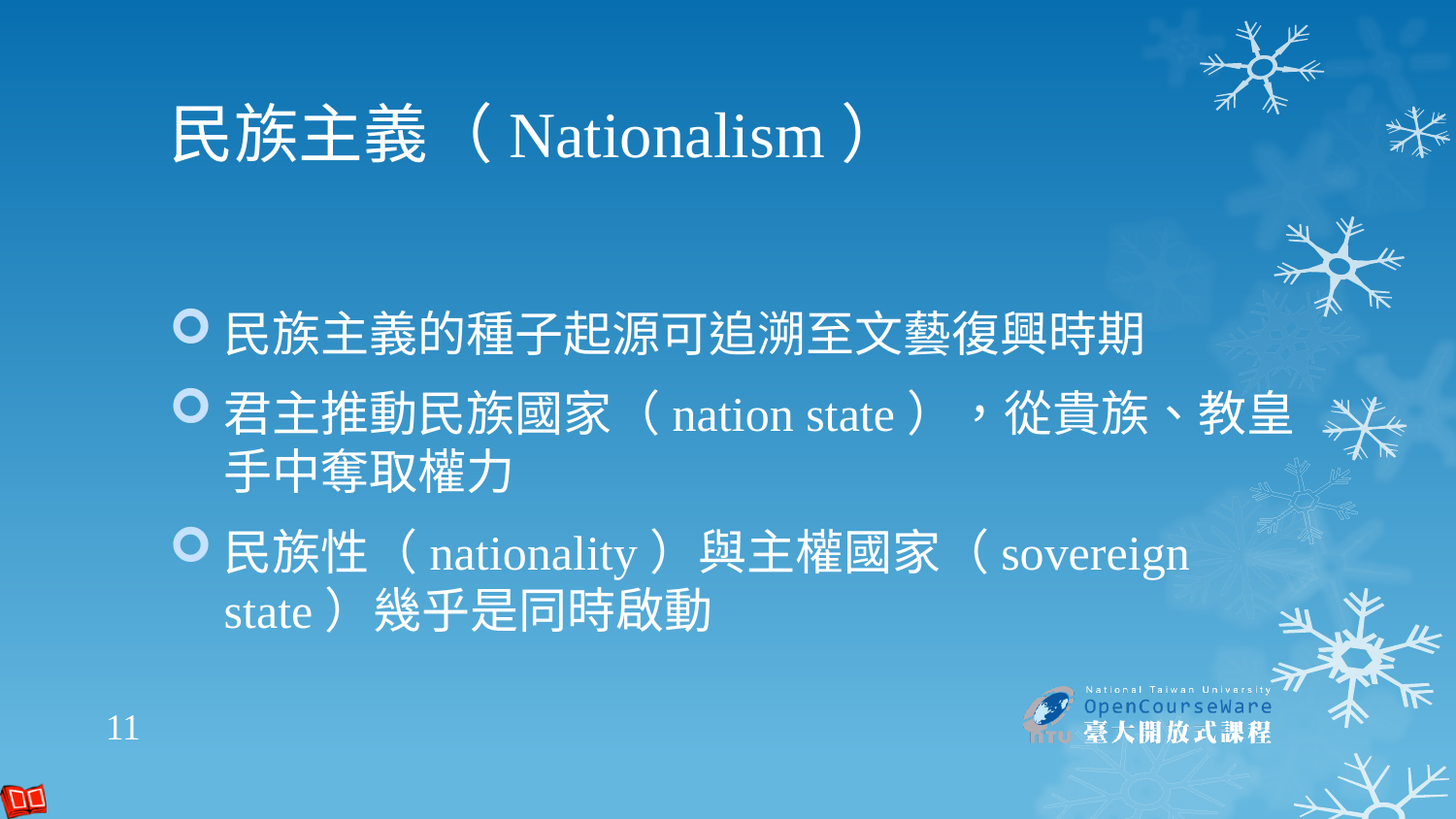

# 民族主義（Nationalism）

民族主義的種子起源可追溯至文藝復興時期
君主推動民族國家（nation state），從貴族、教皇手中奪取權力
民族性（nationality）與主權國家（sovereign state）幾乎是同時啟動

11